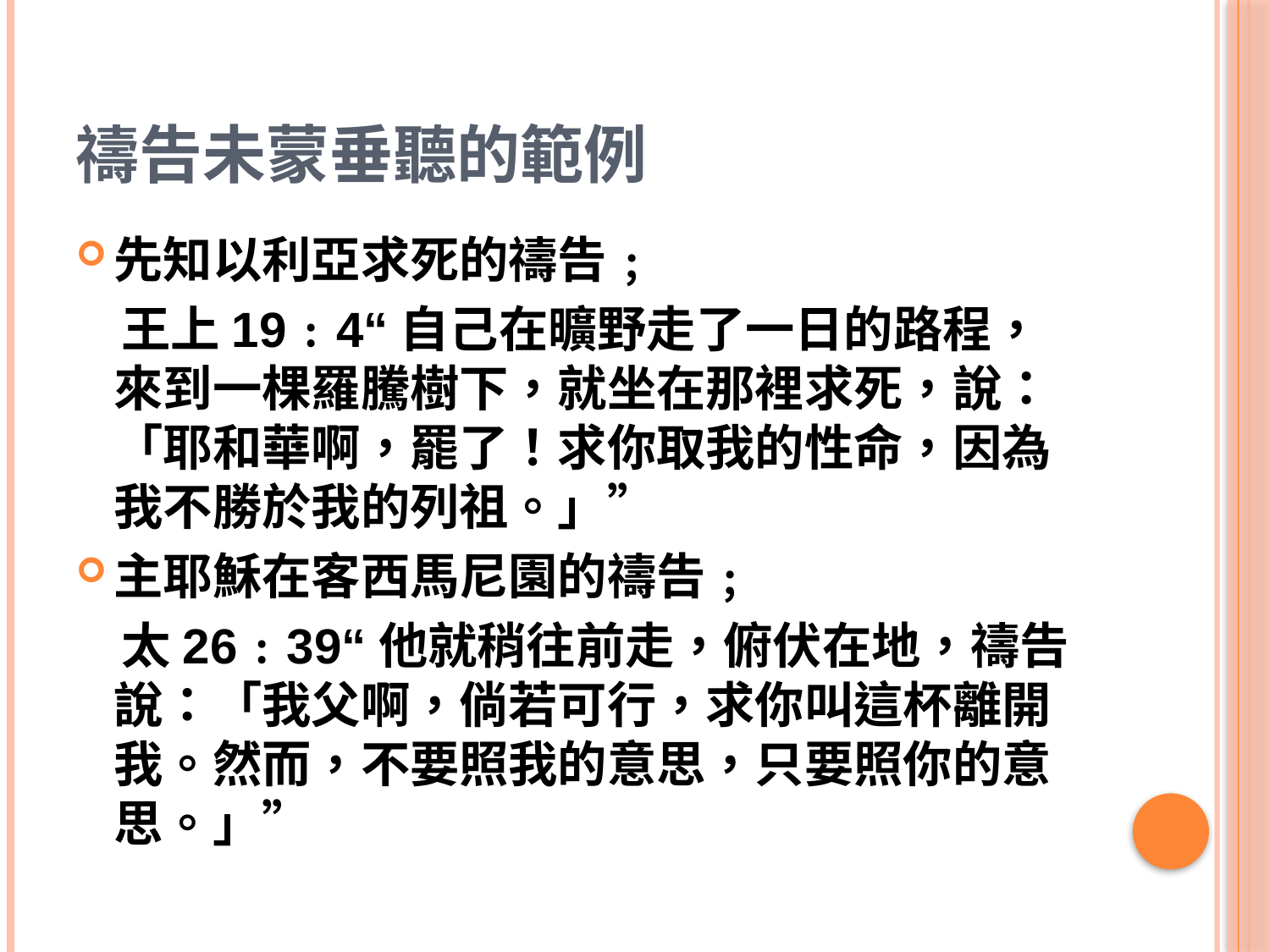

# 禱告未蒙垂聽的範例
先知以利亞求死的禱告﹔
   王上19﹕4“自己在曠野走了一日的路程，來到一棵羅騰樹下，就坐在那裡求死，說：「耶和華啊，罷了！求你取我的性命，因為我不勝於我的列祖。」”
主耶穌在客西馬尼園的禱告﹔
   太26﹕39“他就稍往前走，俯伏在地，禱告說：「我父啊，倘若可行，求你叫這杯離開我。然而，不要照我的意思，只要照你的意思。」”